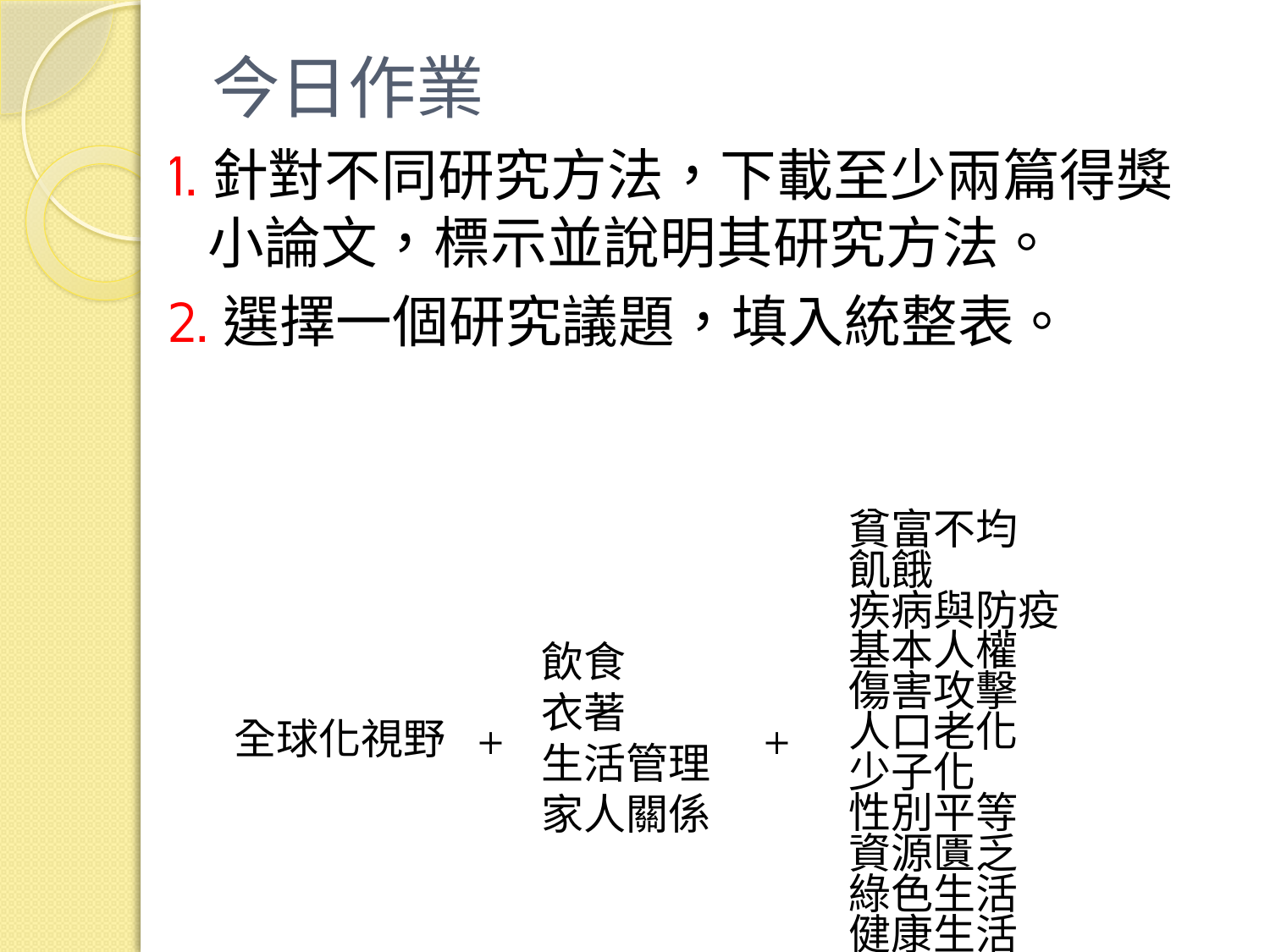

# 今日作業
1.針對不同研究方法，下載至少兩篇得獎小論文，標示並說明其研究方法。
2.選擇一個研究議題，填入統整表。

貧富不均
飢餓
疾病與防疫
基本人權
傷害攻擊
人口老化
少子化
性別平等
資源匱乏
綠色生活
健康生活
飲食
衣著
生活管理
家人關係
+
全球化視野
+